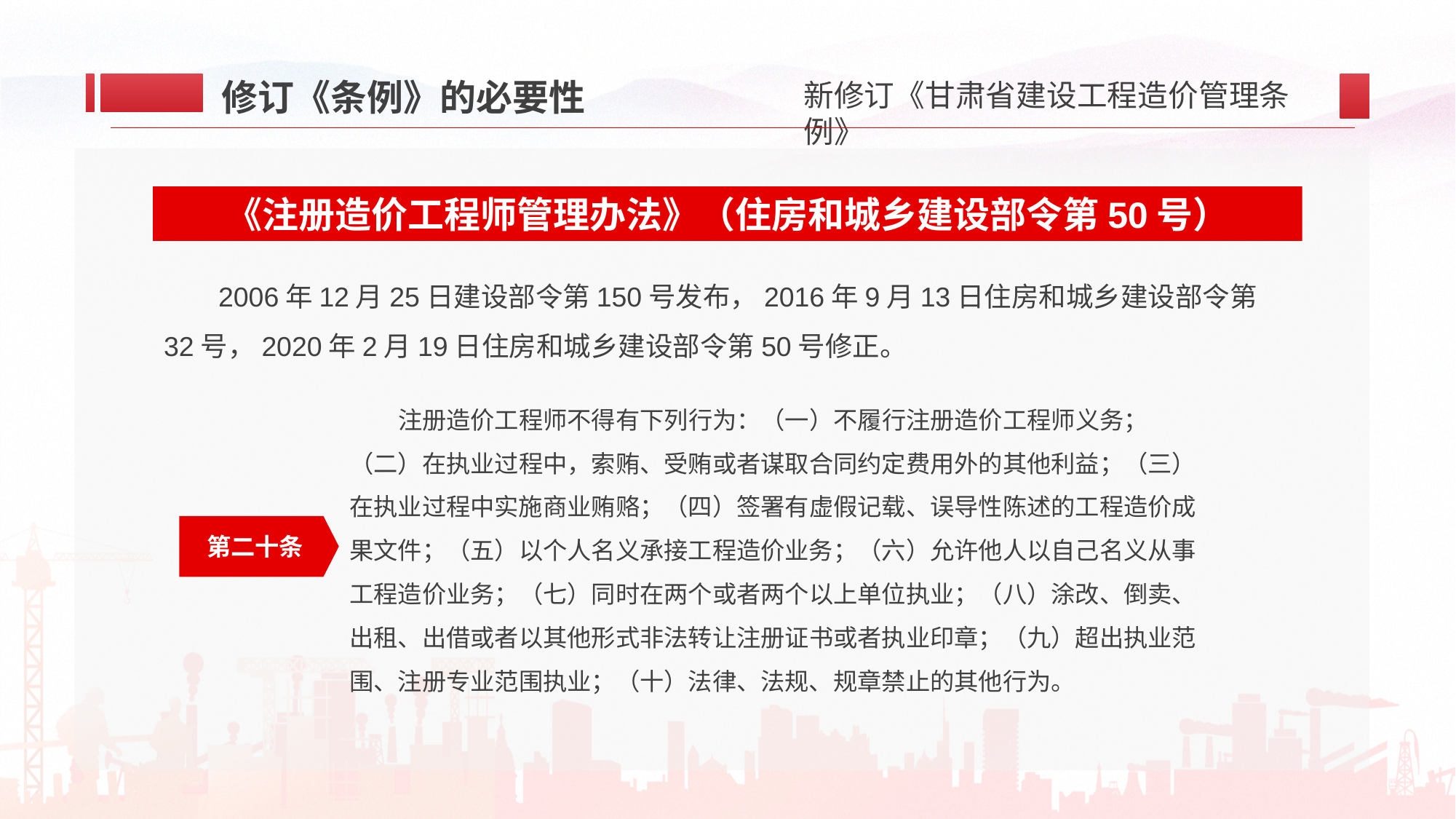

修订《条例》的必要性
《注册造价工程师管理办法》（住房和城乡建设部令第50号）
2006年12月25日建设部令第150号发布，2016年9月13日住房和城乡建设部令第32号，2020年2月19日住房和城乡建设部令第50号修正。
注册造价工程师不得有下列行为：（一）不履行注册造价工程师义务；（二）在执业过程中，索贿、受贿或者谋取合同约定费用外的其他利益；（三）在执业过程中实施商业贿赂；（四）签署有虚假记载、误导性陈述的工程造价成果文件；（五）以个人名义承接工程造价业务；（六）允许他人以自己名义从事工程造价业务；（七）同时在两个或者两个以上单位执业；（八）涂改、倒卖、出租、出借或者以其他形式非法转让注册证书或者执业印章；（九）超出执业范围、注册专业范围执业；（十）法律、法规、规章禁止的其他行为。
第二十条